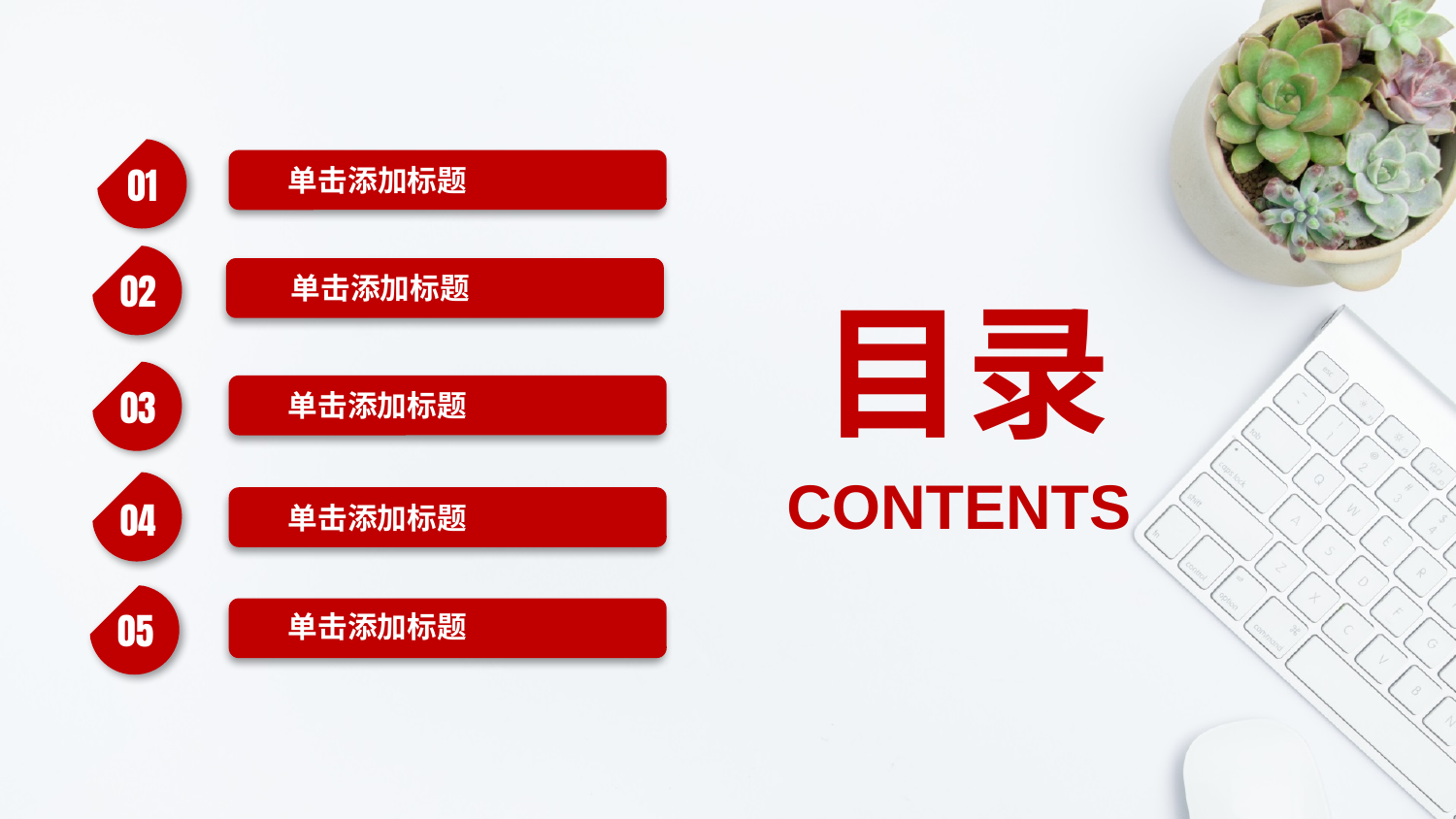

单击添加标题

01

单击添加标题

02
目录

03

单击添加标题
CONTENTS

04

单击添加标题

单击添加标题

05